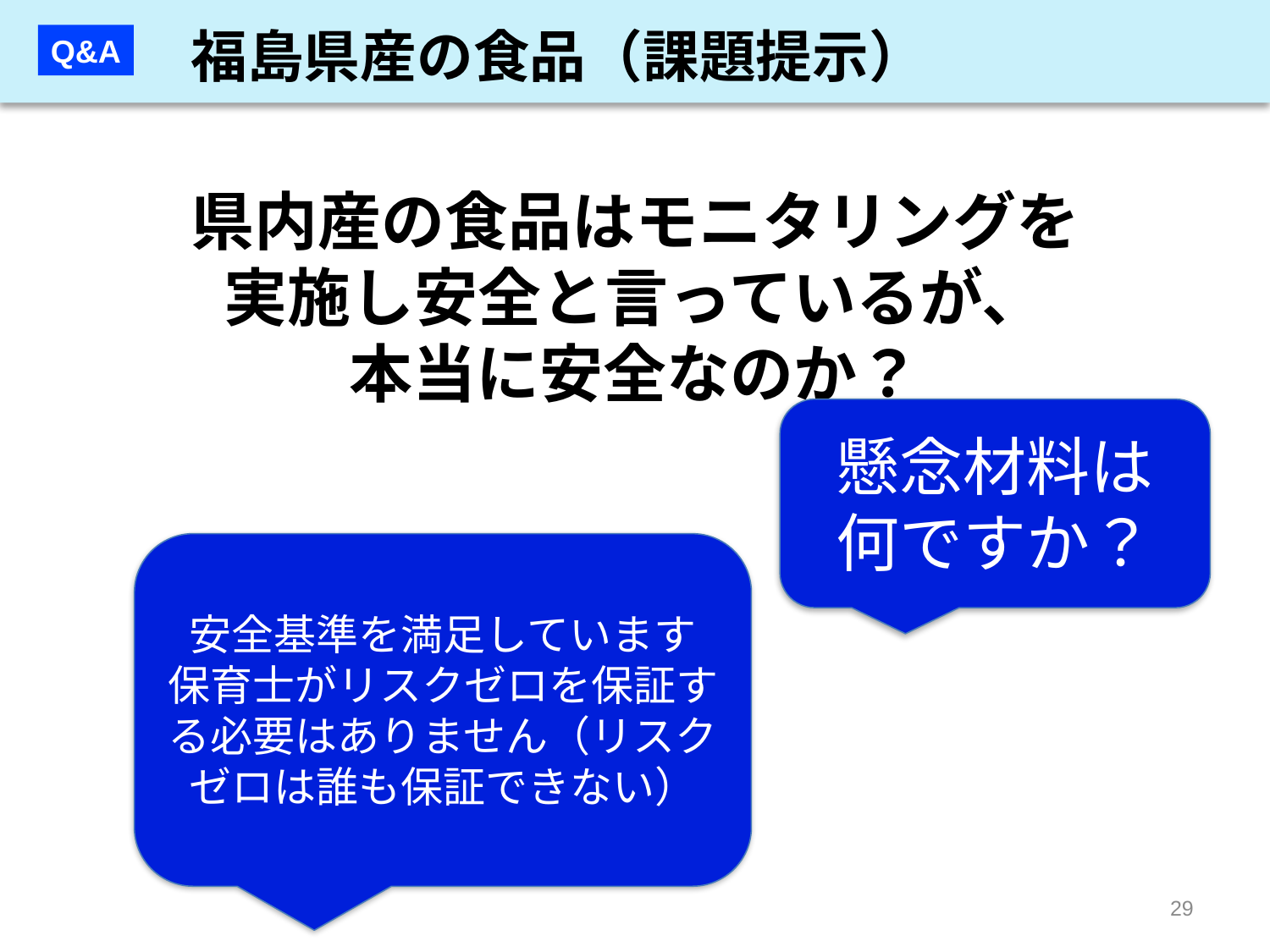

福島県産の食品（課題提示）
Q&A
# 県内産の食品はモニタリングを 実施し安全と言っているが、 本当に安全なのか？
懸念材料は
何ですか？
安全基準を満足しています
保育士がリスクゼロを保証する必要はありません（リスクゼロは誰も保証できない）
29